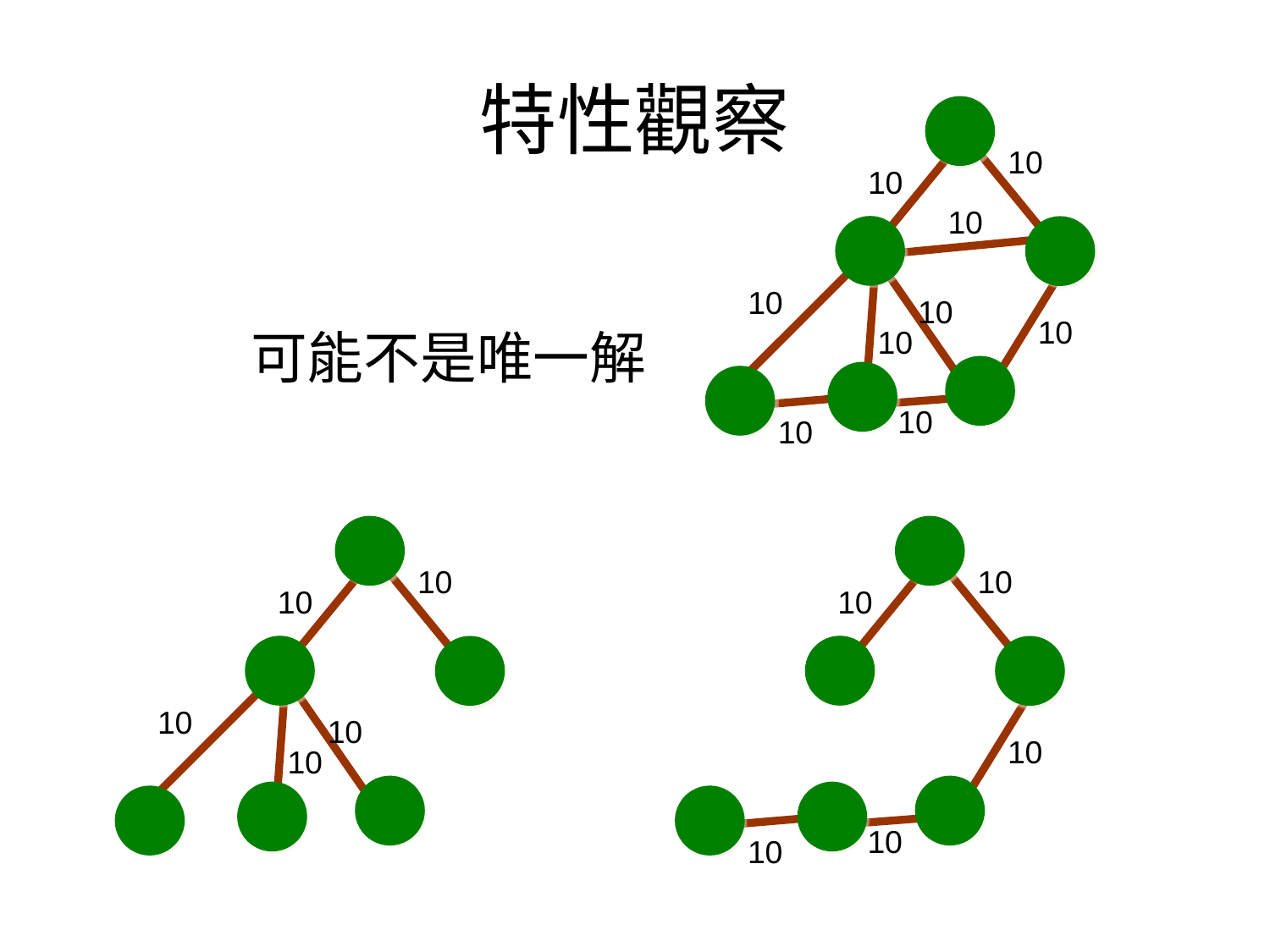

# 特性觀察

10
10
10

10
10
10
10

10
10
		可能不是唯一解

10
10
10
10

10
10
10
10

10
10